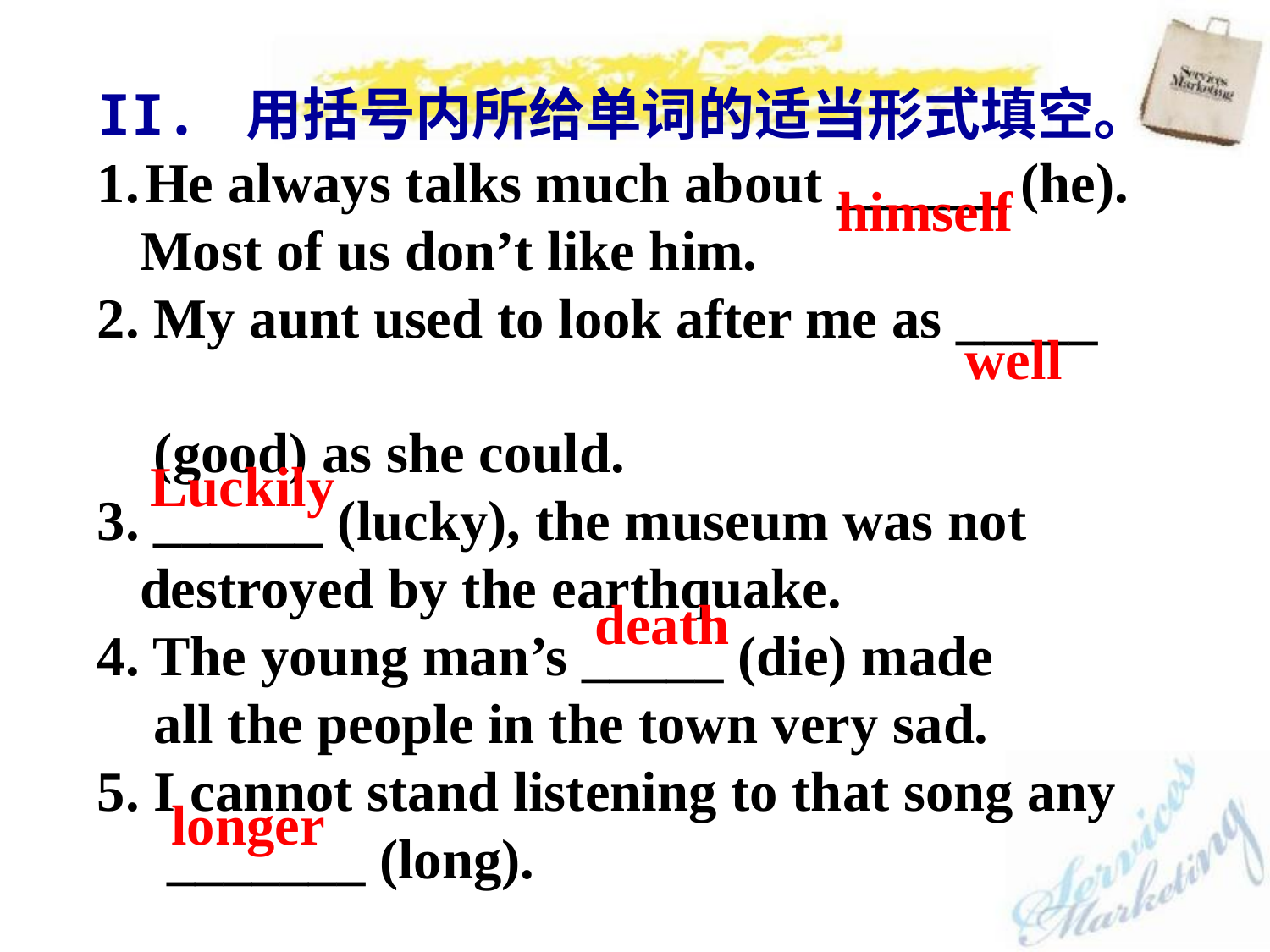

II. 用括号内所给单词的适当形式填空。
He always talks much about ______ (he).
   Most of us don’t like him.
2. My aunt used to look after me as _____
    (good) as she could.
3. ______ (lucky), the museum was not
   destroyed by the earthquake.
4. The young man’s _____ (die) made
    all the people in the town very sad.
5. I cannot stand listening to that song any
　_______ (long).
himself
well
Luckily
death
longer